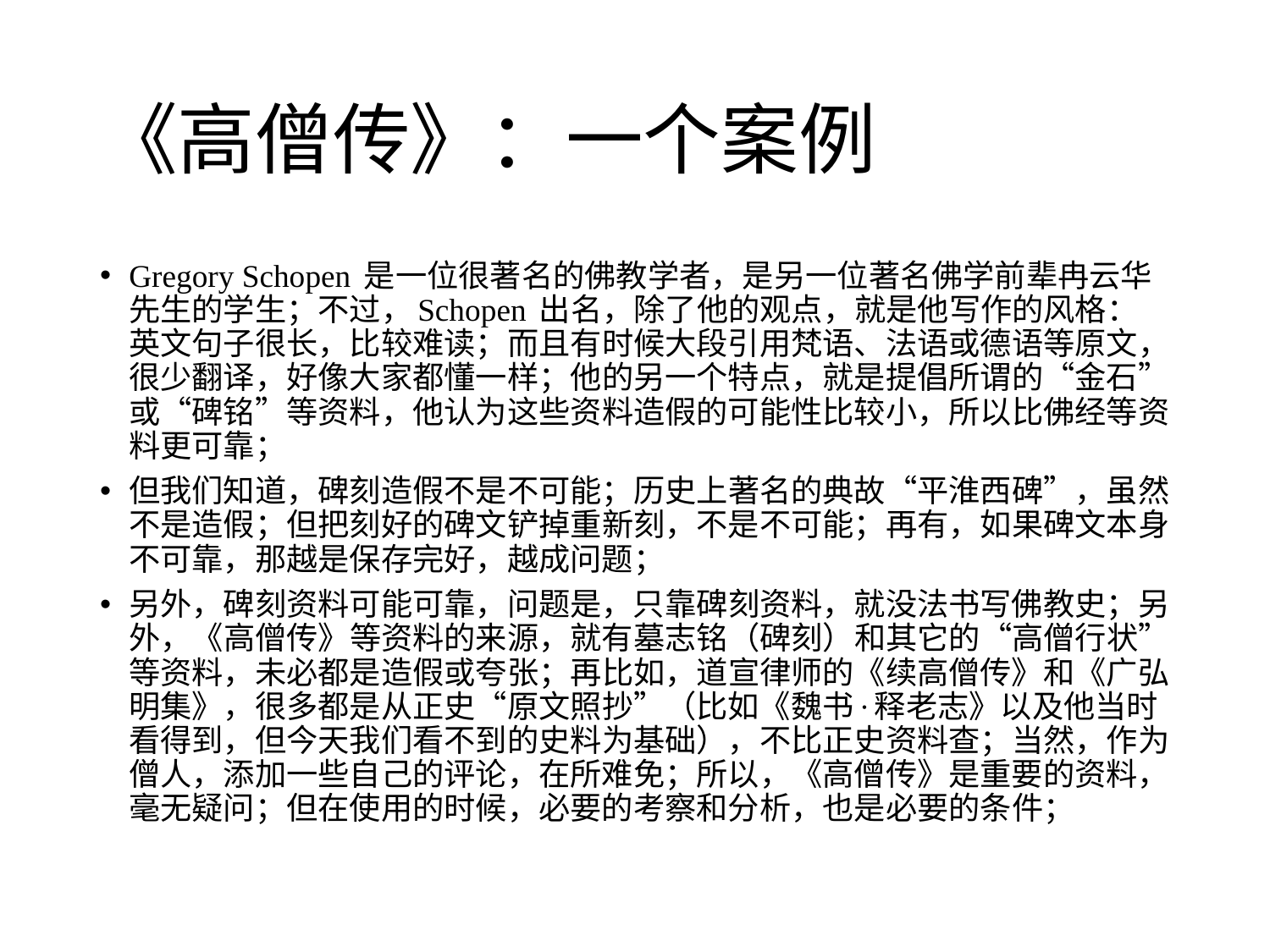

# 《高僧传》：一个案例
Gregory Schopen 是一位很著名的佛教学者，是另一位著名佛学前辈冉云华先生的学生；不过，Schopen 出名，除了他的观点，就是他写作的风格：英文句子很长，比较难读；而且有时候大段引用梵语、法语或德语等原文，很少翻译，好像大家都懂一样；他的另一个特点，就是提倡所谓的“金石”或“碑铭”等资料，他认为这些资料造假的可能性比较小，所以比佛经等资料更可靠；
但我们知道，碑刻造假不是不可能；历史上著名的典故“平淮西碑”，虽然不是造假；但把刻好的碑文铲掉重新刻，不是不可能；再有，如果碑文本身不可靠，那越是保存完好，越成问题；
另外，碑刻资料可能可靠，问题是，只靠碑刻资料，就没法书写佛教史；另外，《高僧传》等资料的来源，就有墓志铭（碑刻）和其它的“高僧行状”等资料，未必都是造假或夸张；再比如，道宣律师的《续高僧传》和《广弘明集》，很多都是从正史“原文照抄”（比如《魏书·释老志》以及他当时看得到，但今天我们看不到的史料为基础），不比正史资料查；当然，作为僧人，添加一些自己的评论，在所难免；所以，《高僧传》是重要的资料，毫无疑问；但在使用的时候，必要的考察和分析，也是必要的条件；